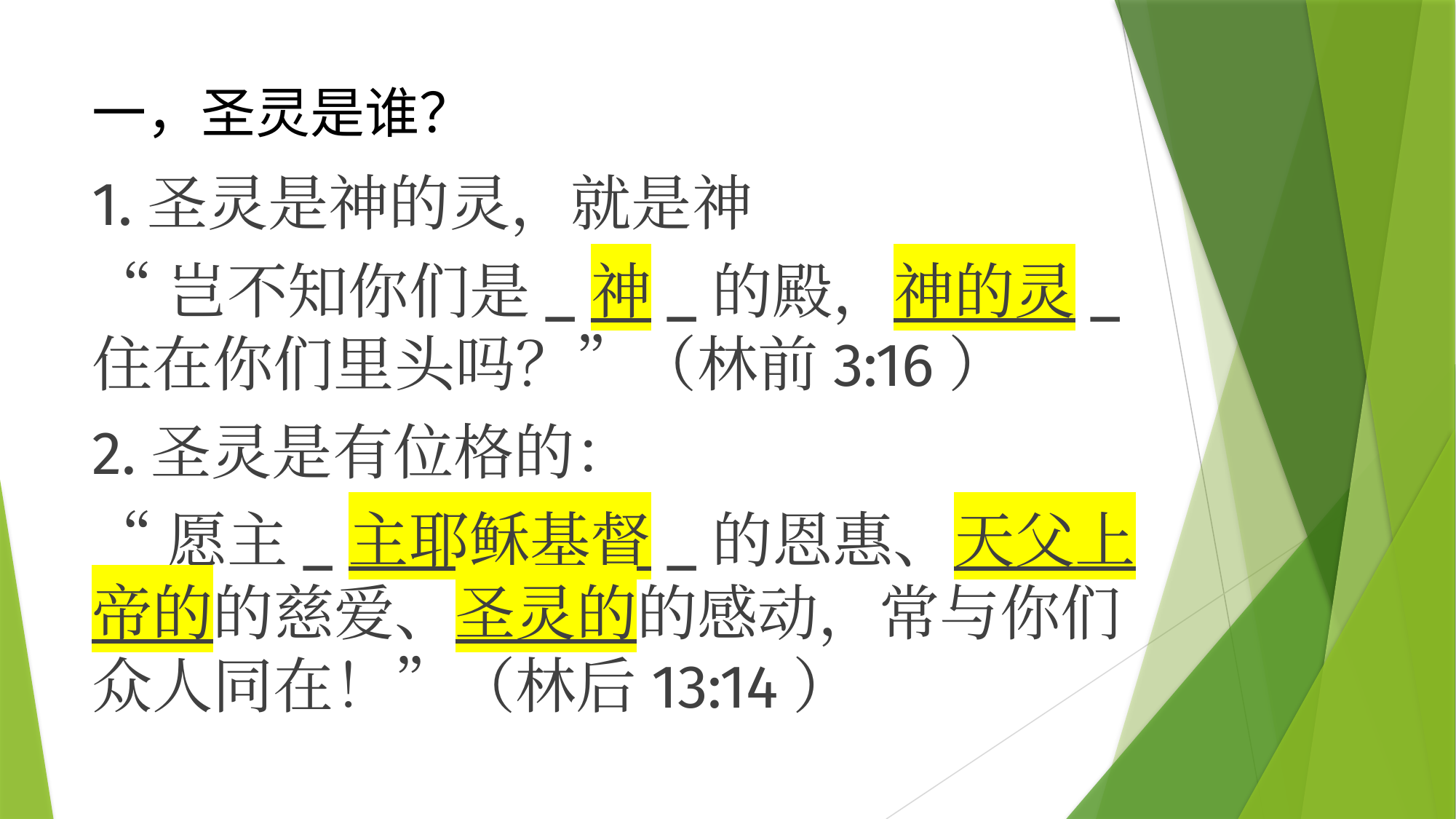

# 一，圣灵是谁？
1.圣灵是神的灵，就是神
“岂不知你们是_神_的殿，神的灵_住在你们里头吗？”（林前3:16）
2.圣灵是有位格的：
“愿主_主耶稣基督_的恩惠、天父上帝的的慈爱、圣灵的的感动，常与你们众人同在！”（林后13:14）